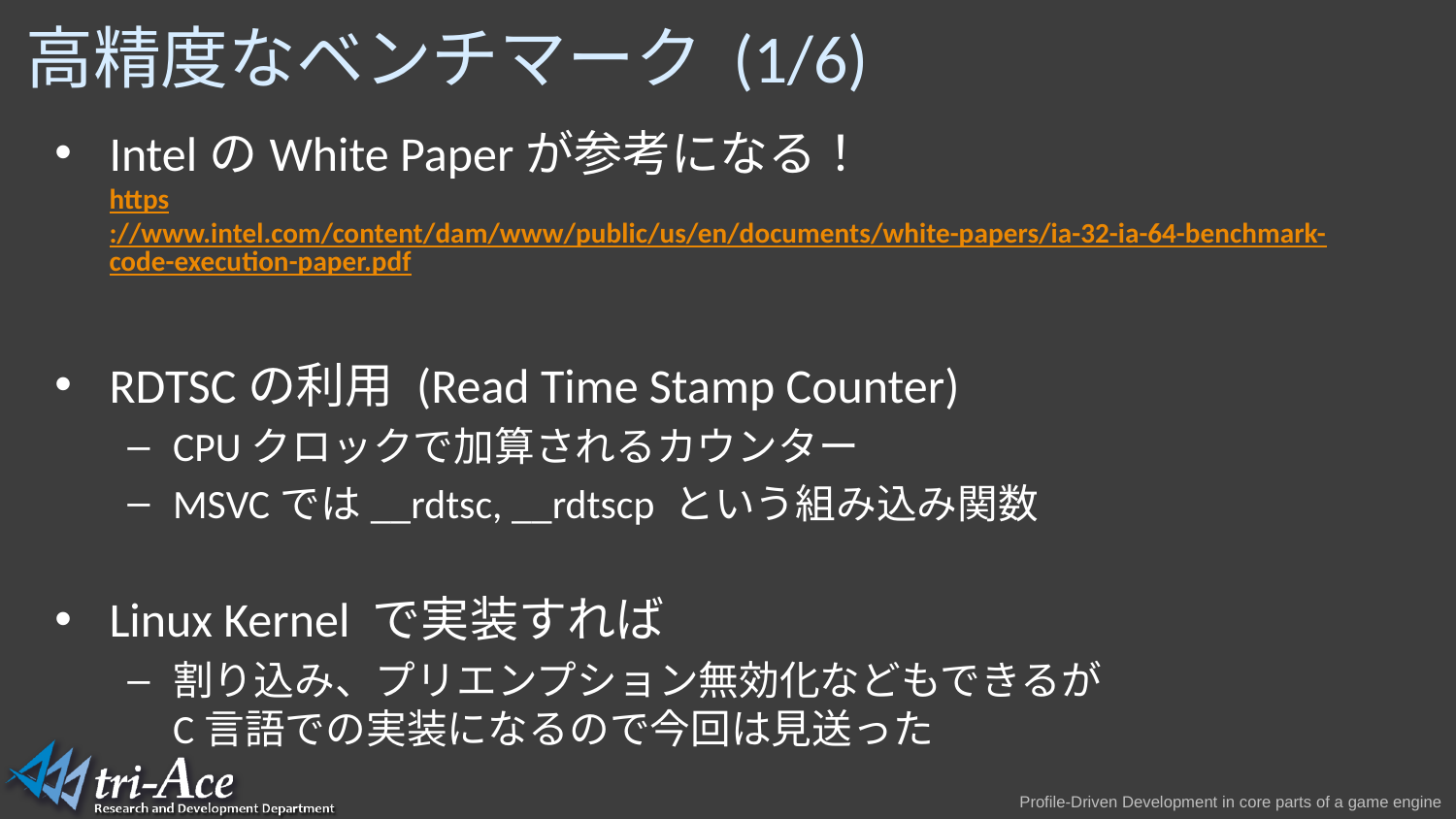

# 高精度なベンチマーク (1/6)
IntelのWhite Paperが参考になる！
https://www.intel.com/content/dam/www/public/us/en/documents/white-papers/ia-32-ia-64-benchmark-code-execution-paper.pdf

RDTSCの利用 (Read Time Stamp Counter)
CPUクロックで加算されるカウンター
MSVCでは__rdtsc, __rdtscp という組み込み関数

Linux Kernel で実装すれば
割り込み、プリエンプション無効化などもできるが
C言語での実装になるので今回は見送った